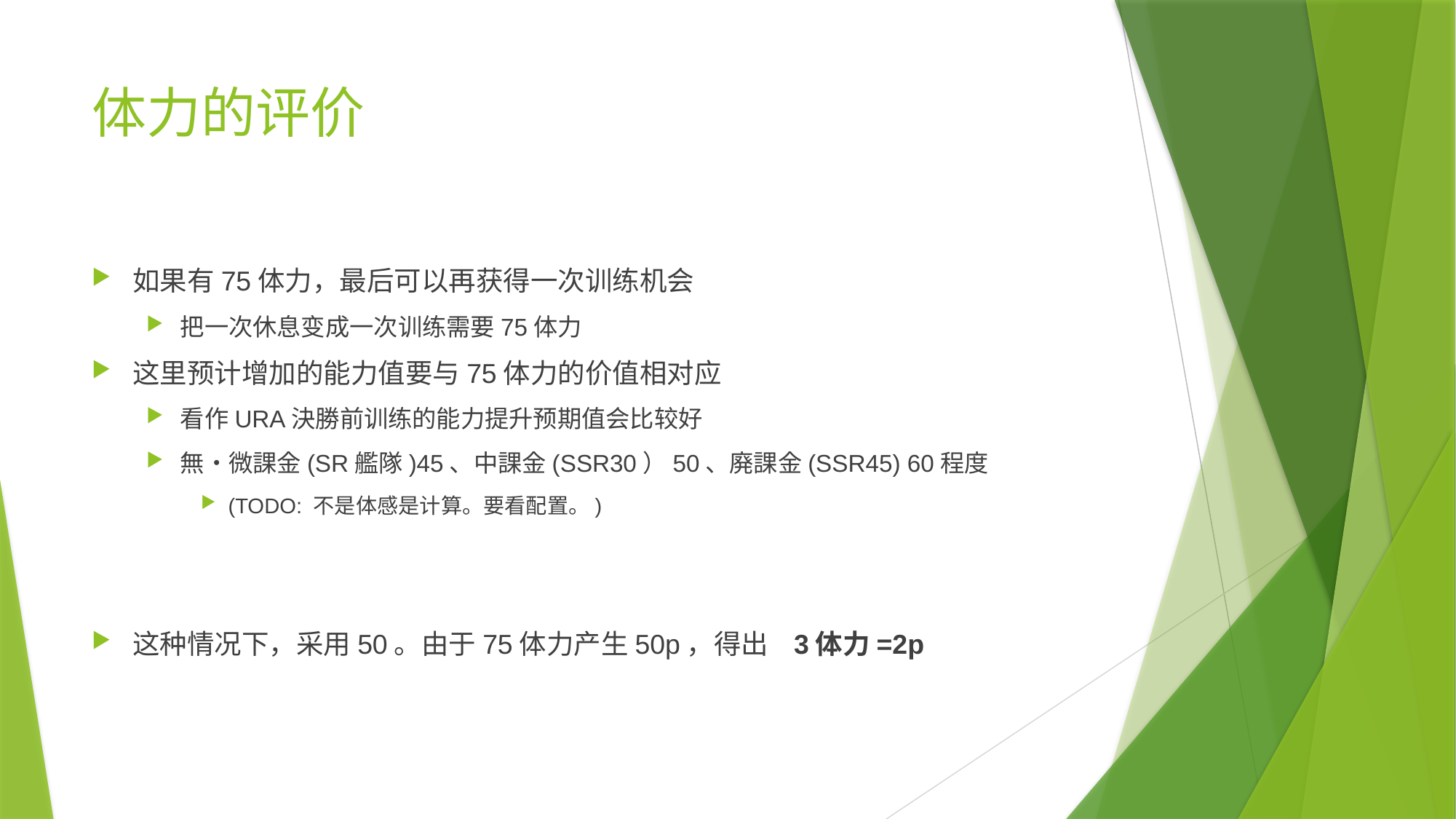

# 体力的评价
如果有75体力，最后可以再获得一次训练机会
把一次休息变成一次训练需要75体力
这里预计增加的能力值要与75体力的价值相对应
看作URA決勝前训练的能力提升预期值会比较好
無・微課金(SR艦隊)45、中課金(SSR30）50、廃課金(SSR45) 60程度
(TODO: 不是体感是计算。要看配置。)

这种情况下，采用50。由于75体力产生50p，得出   3体力=2p